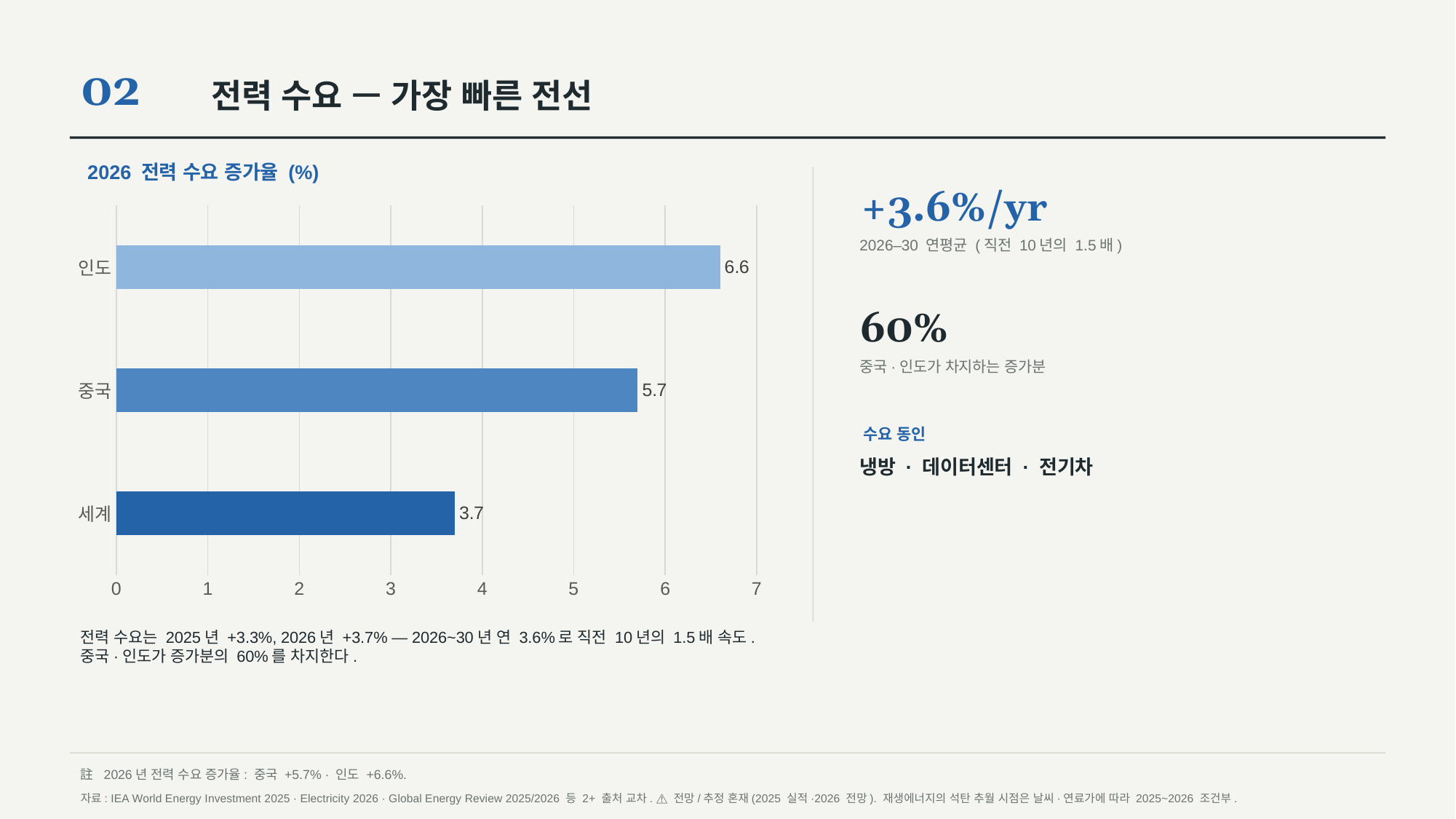

02
전력 수요 — 가장 빠른 전선

2026 전력 수요 증가율 (%)

+3.6%/yr

### Chart

| Category |  |
|---|---|
| 세계 | 3.7 |
| 중국 | 5.7 |
| 인도 | 6.6 |
2026–30 연평균 (직전 10년의 1.5배)
60%
중국·인도가 차지하는 증가분
수요 동인
냉방 · 데이터센터 · 전기차
전력 수요는 2025년 +3.3%, 2026년 +3.7% — 2026~30년 연 3.6%로 직전 10년의 1.5배 속도. 중국·인도가 증가분의 60%를 차지한다.

註  2026년 전력 수요 증가율: 중국 +5.7% · 인도 +6.6%.
자료: IEA World Energy Investment 2025 · Electricity 2026 · Global Energy Review 2025/2026 등 2+ 출처 교차. ⚠ 전망/추정 혼재(2025 실적·2026 전망). 재생에너지의 석탄 추월 시점은 날씨·연료가에 따라 2025~2026 조건부.